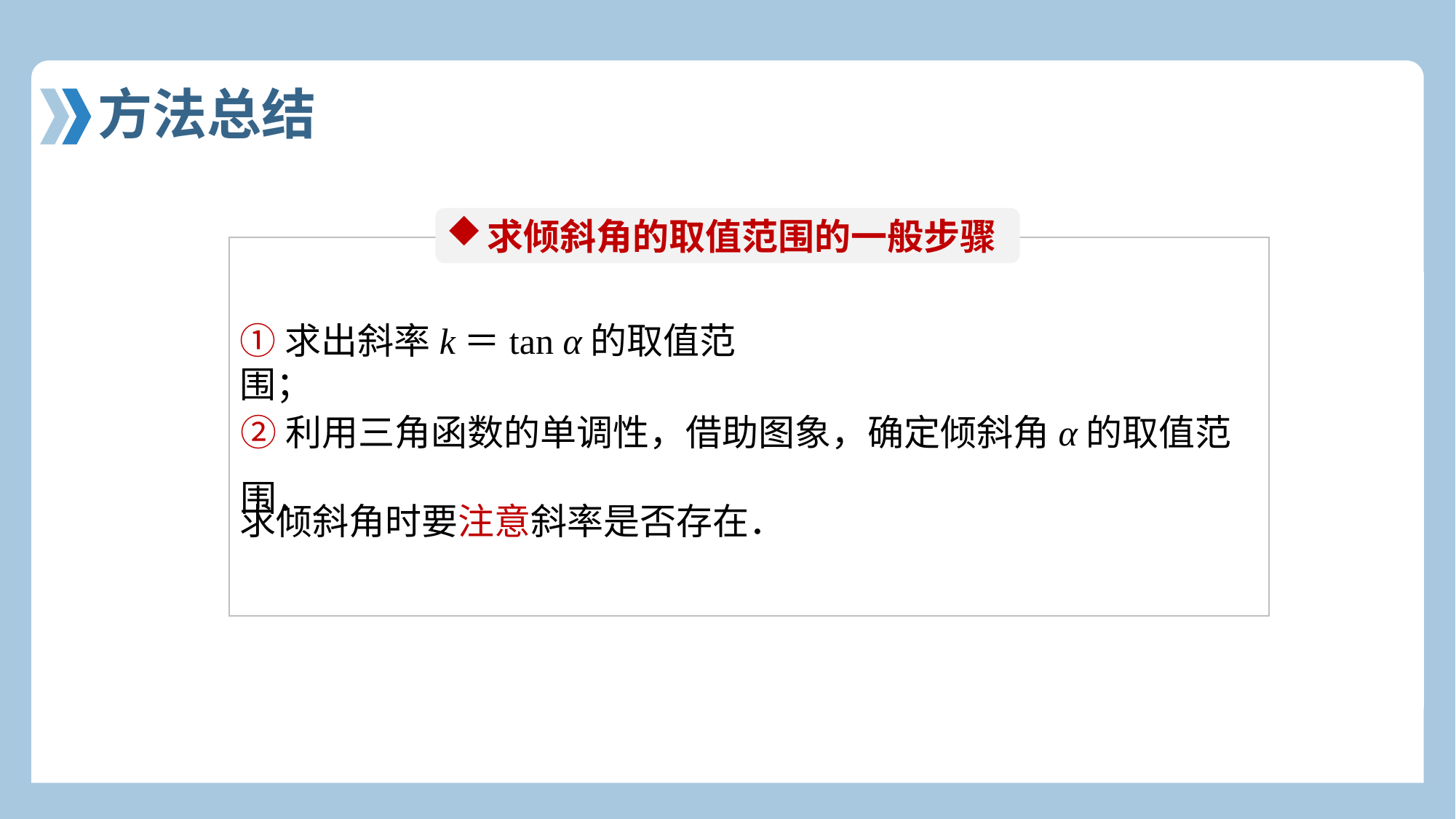

方法总结

求倾斜角的取值范围的一般步骤

①求出斜率k＝tan α的取值范围；
②利用三角函数的单调性，借助图象，确定倾斜角α的取值范围．
求倾斜角时要注意斜率是否存在．